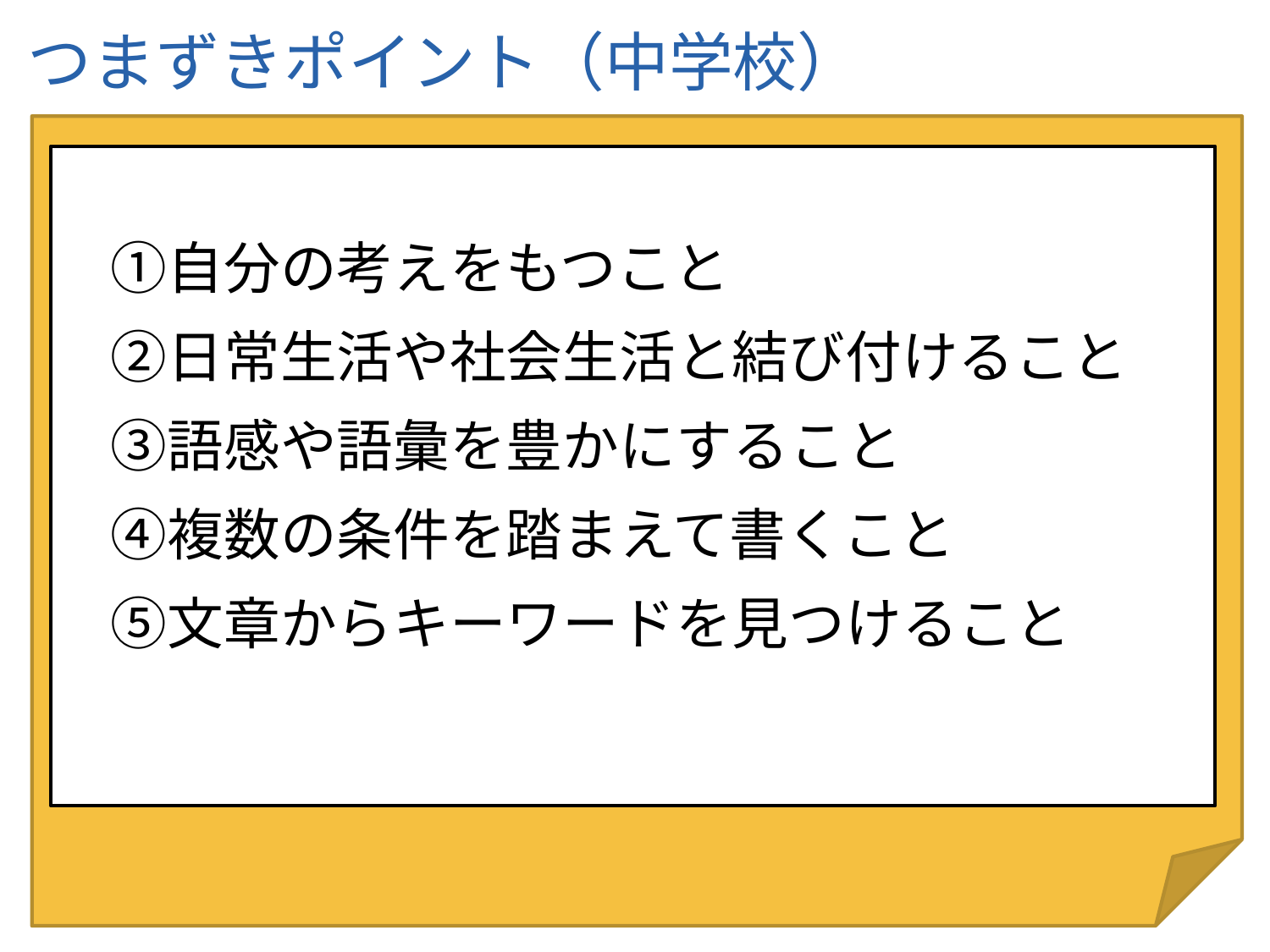

# つまずきポイント（中学校）

　①自分の考えをもつこと
　②日常生活や社会生活と結び付けること
　③語感や語彙を豊かにすること
　④複数の条件を踏まえて書くこと
　⑤文章からキーワードを見つけること